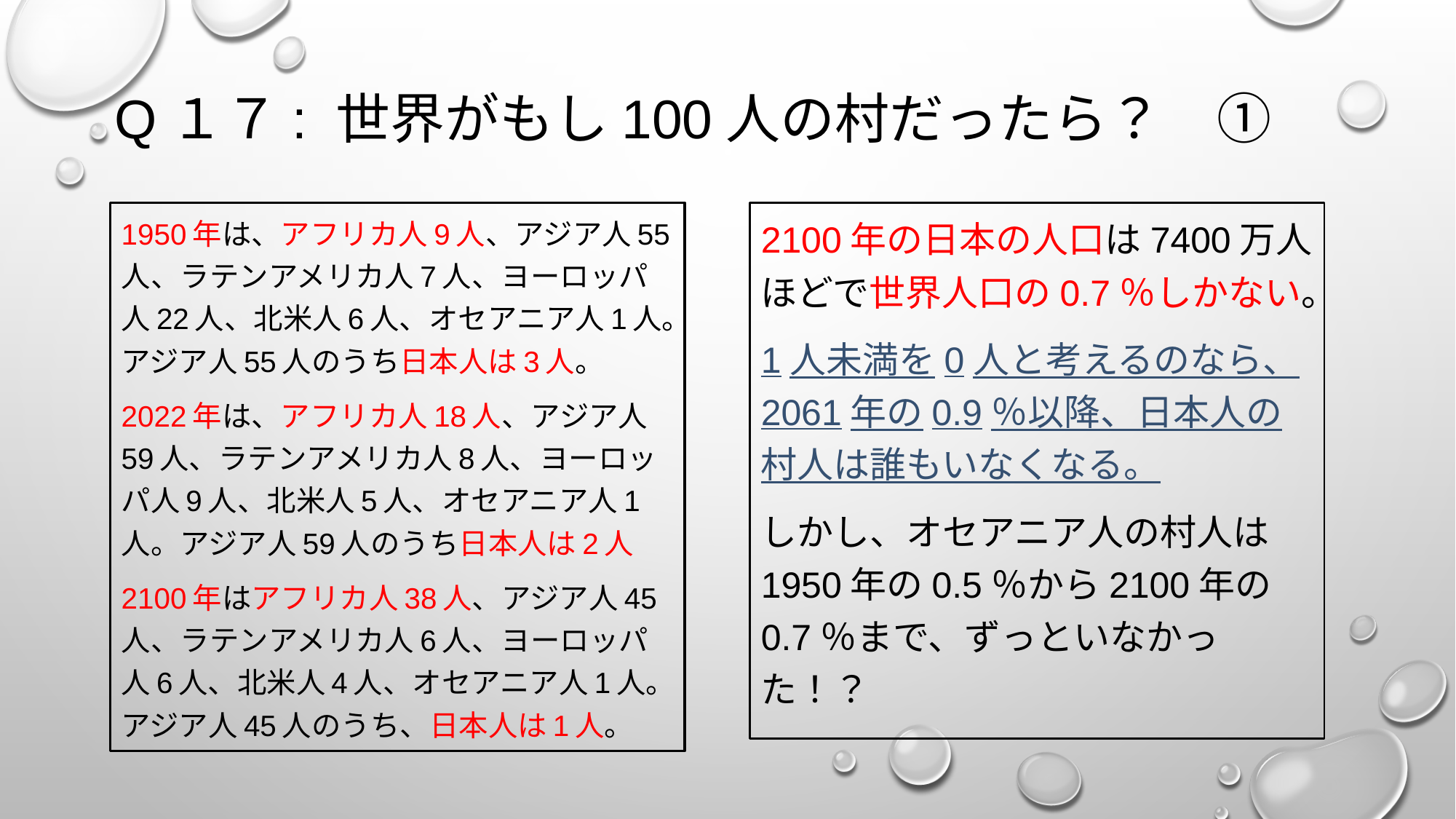

# Q１７: 世界がもし100人の村だったら？　①
1950年は、アフリカ人9人、アジア人55人、ラテンアメリカ人7人、ヨーロッパ人22人、北米人6人、オセアニア人1人。アジア人55人のうち日本人は3人。
2022年は、アフリカ人18人、アジア人59人、ラテンアメリカ人8人、ヨーロッパ人9人、北米人5人、オセアニア人1人。アジア人59人のうち日本人は2人
2100年はアフリカ人38人、アジア人45人、ラテンアメリカ人6人、ヨーロッパ人6人、北米人4人、オセアニア人1人。アジア人45人のうち、日本人は1人。
2100年の日本の人口は7400万人ほどで世界人口の0.7％しかない。
1人未満を0人と考えるのなら、2061年の0.9％以降、日本人の村人は誰もいなくなる。
しかし、オセアニア人の村人は1950年の0.5％から2100年の0.7％まで、ずっといなかった！？